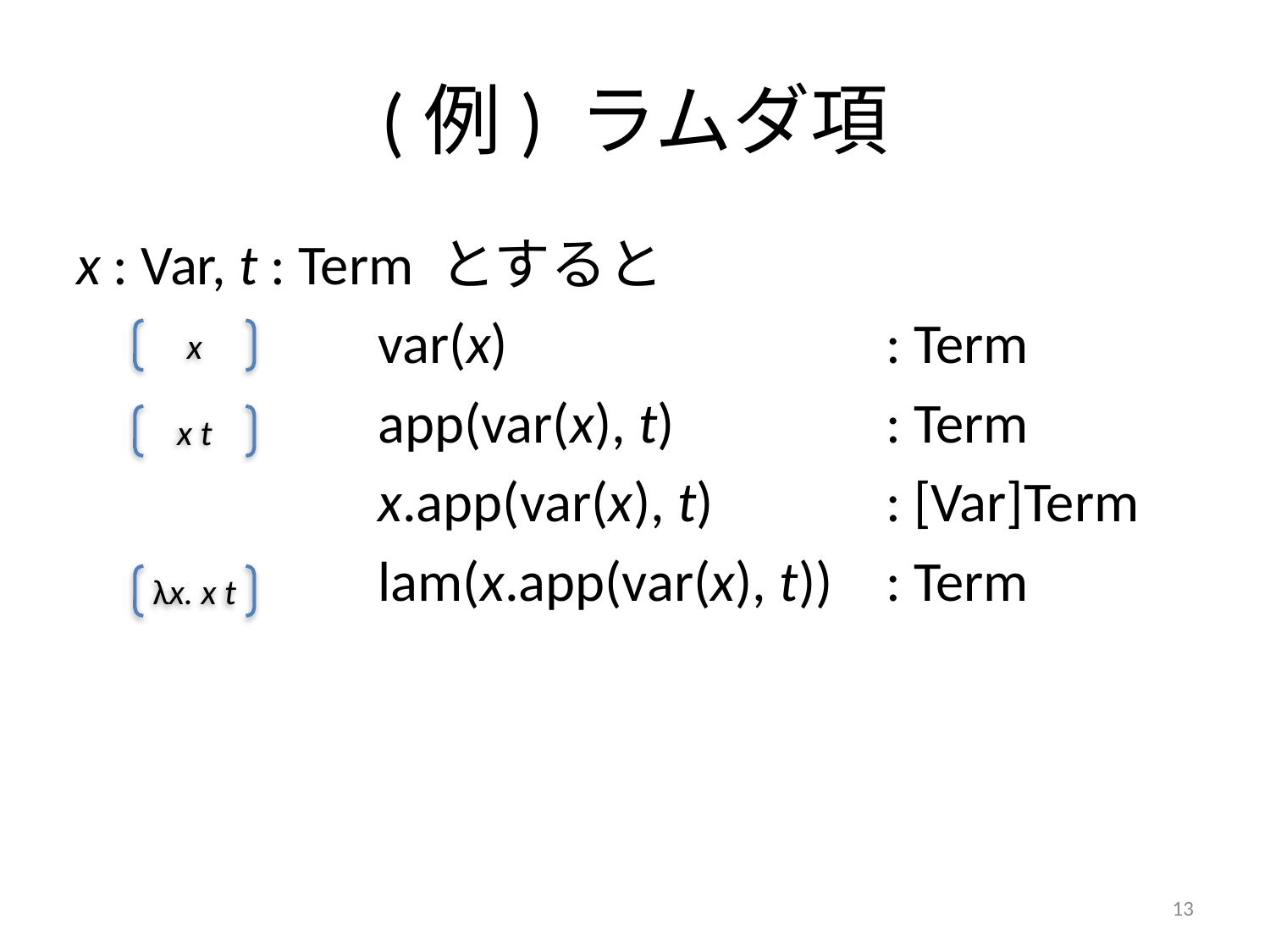

# (例) ラムダ項
x : Var, t : Term とすると
			var(x) 			: Term
			app(var(x), t) 		: Term
			x.app(var(x), t) 		: [Var]Term
			lam(x.app(var(x), t)) 	: Term
x
x t
λx. x t
13